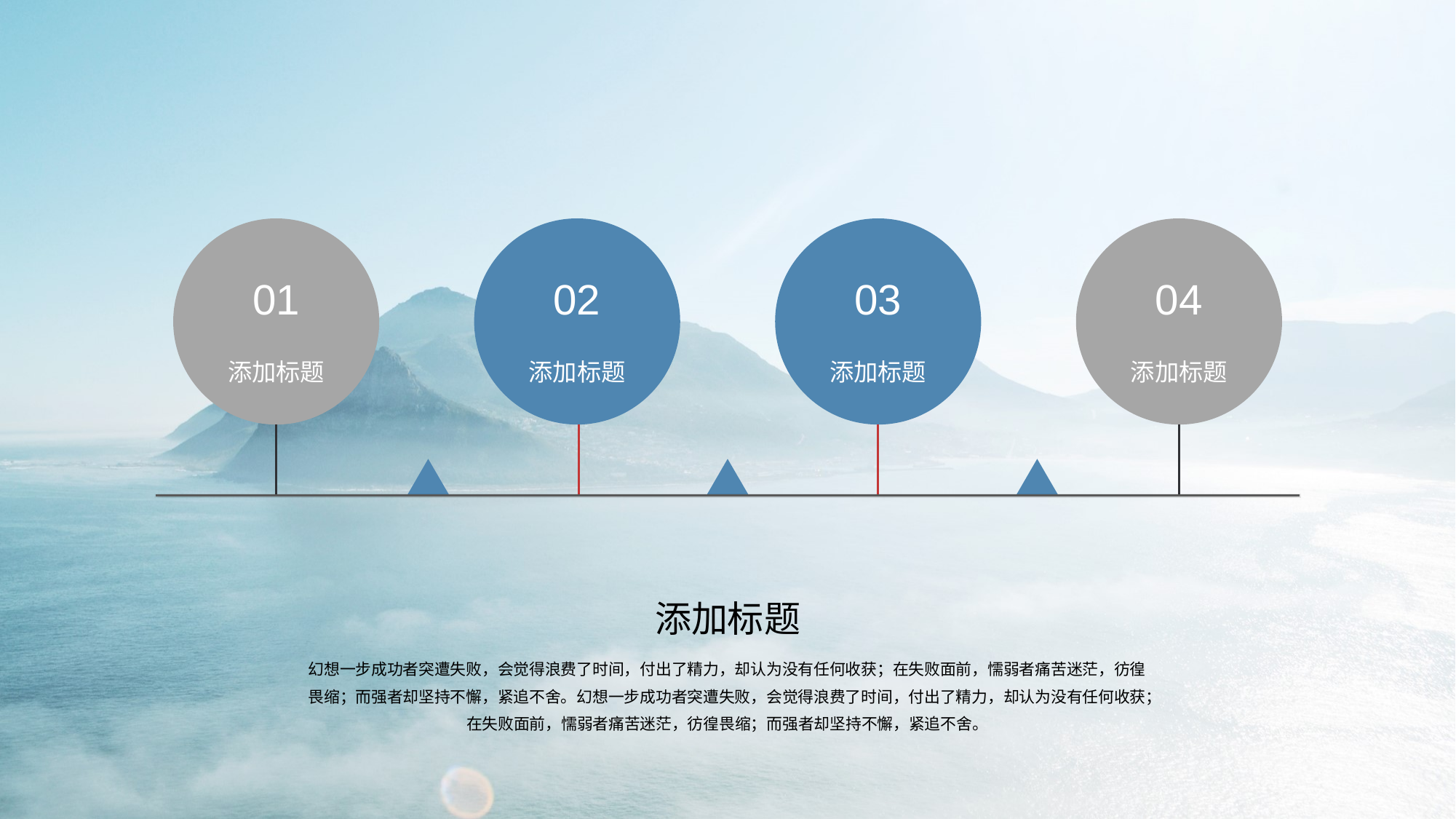

01
添加标题

02
添加标题

03
添加标题

04
添加标题

添加标题
幻想一步成功者突遭失败，会觉得浪费了时间，付出了精力，却认为没有任何收获；在失败面前，懦弱者痛苦迷茫，彷徨畏缩；而强者却坚持不懈，紧追不舍。幻想一步成功者突遭失败，会觉得浪费了时间，付出了精力，却认为没有任何收获；在失败面前，懦弱者痛苦迷茫，彷徨畏缩；而强者却坚持不懈，紧追不舍。